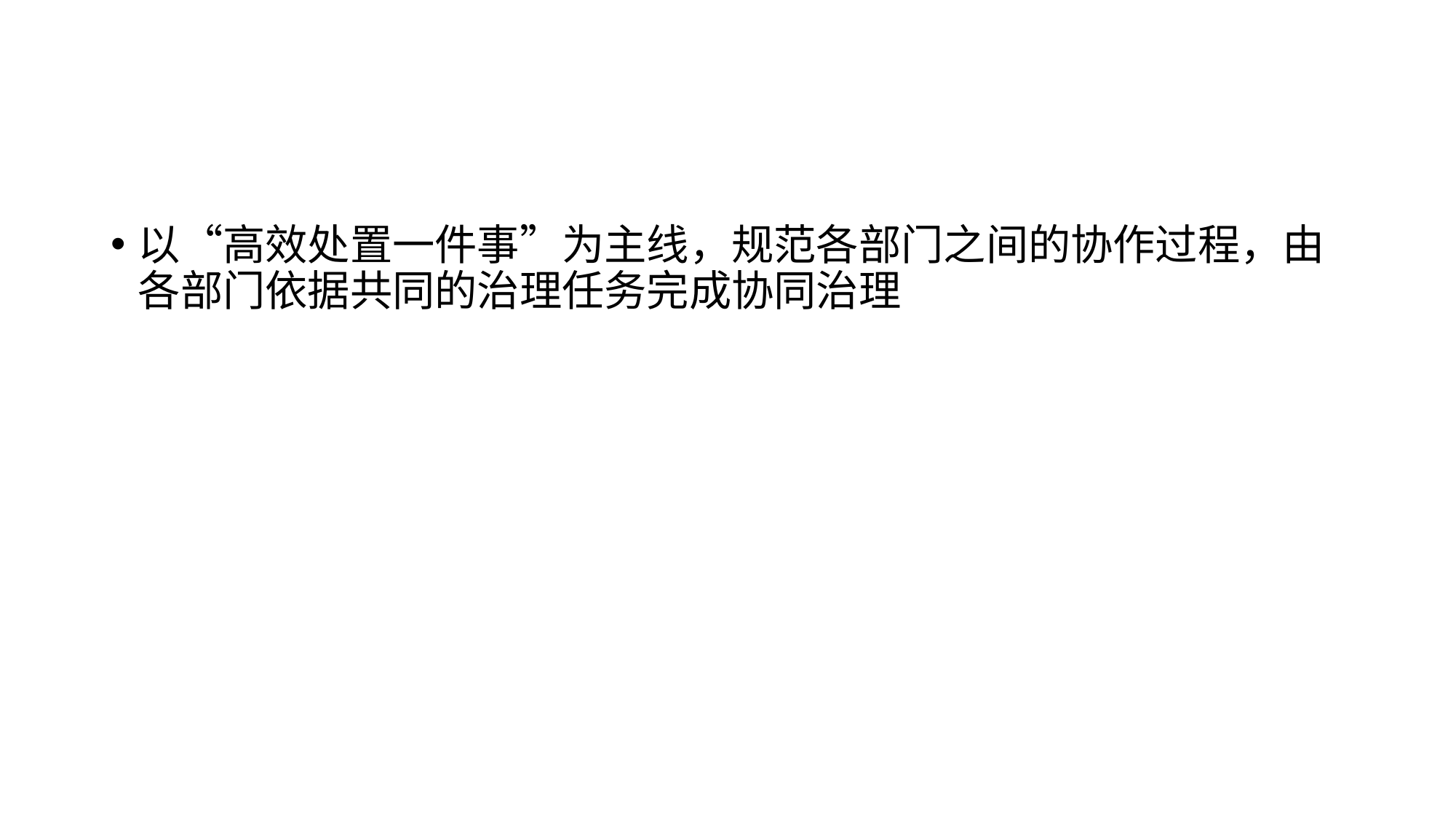

#
以“高效处置一件事”为主线，规范各部门之间的协作过程，由各部门依据共同的治理任务完成协同治理